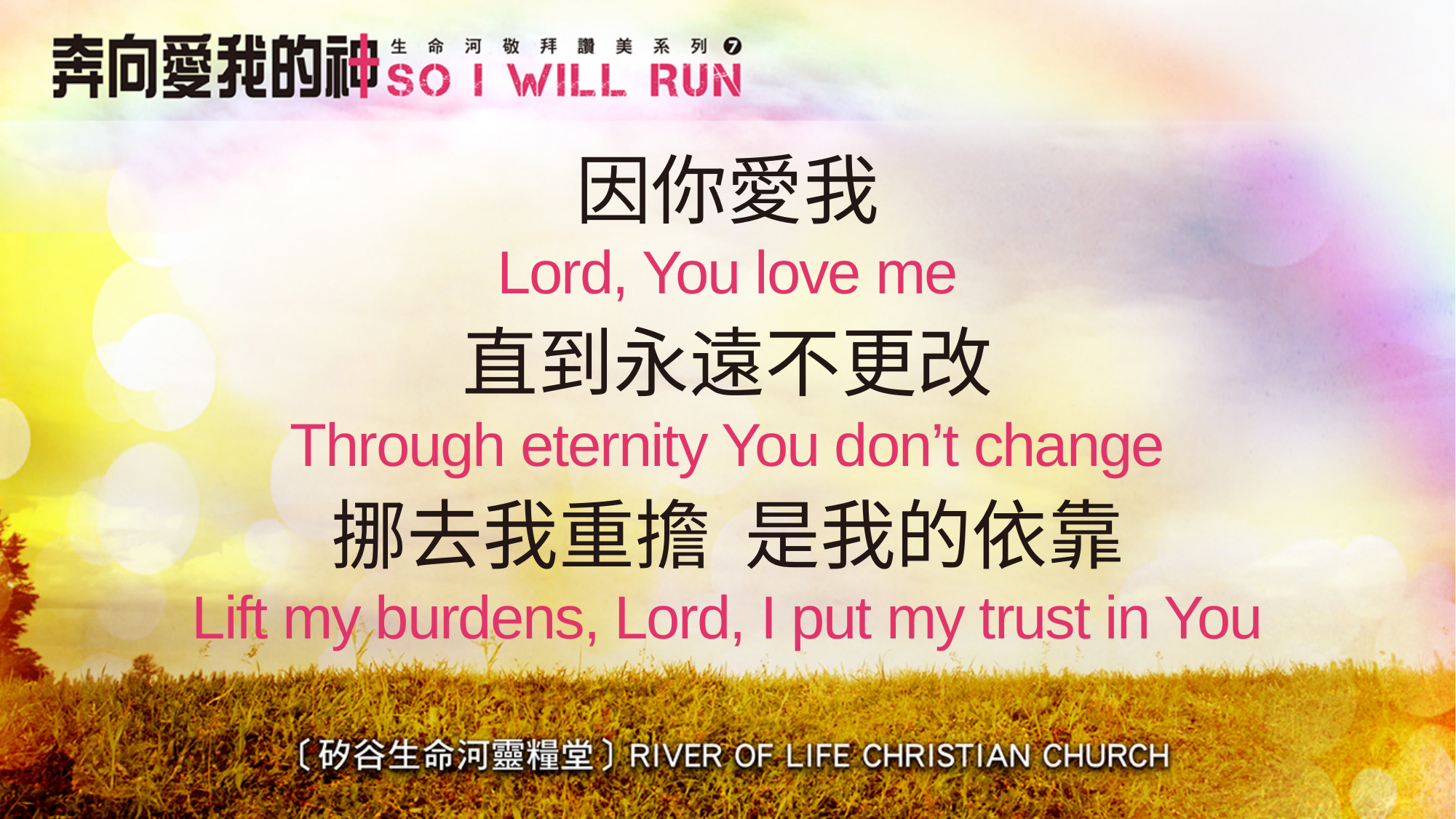

# 因你愛我 Lord, You love me
直到永遠不更改
Through eternity You don’t change
挪去我重擔  是我的依靠
Lift my burdens, Lord, I put my trust in You